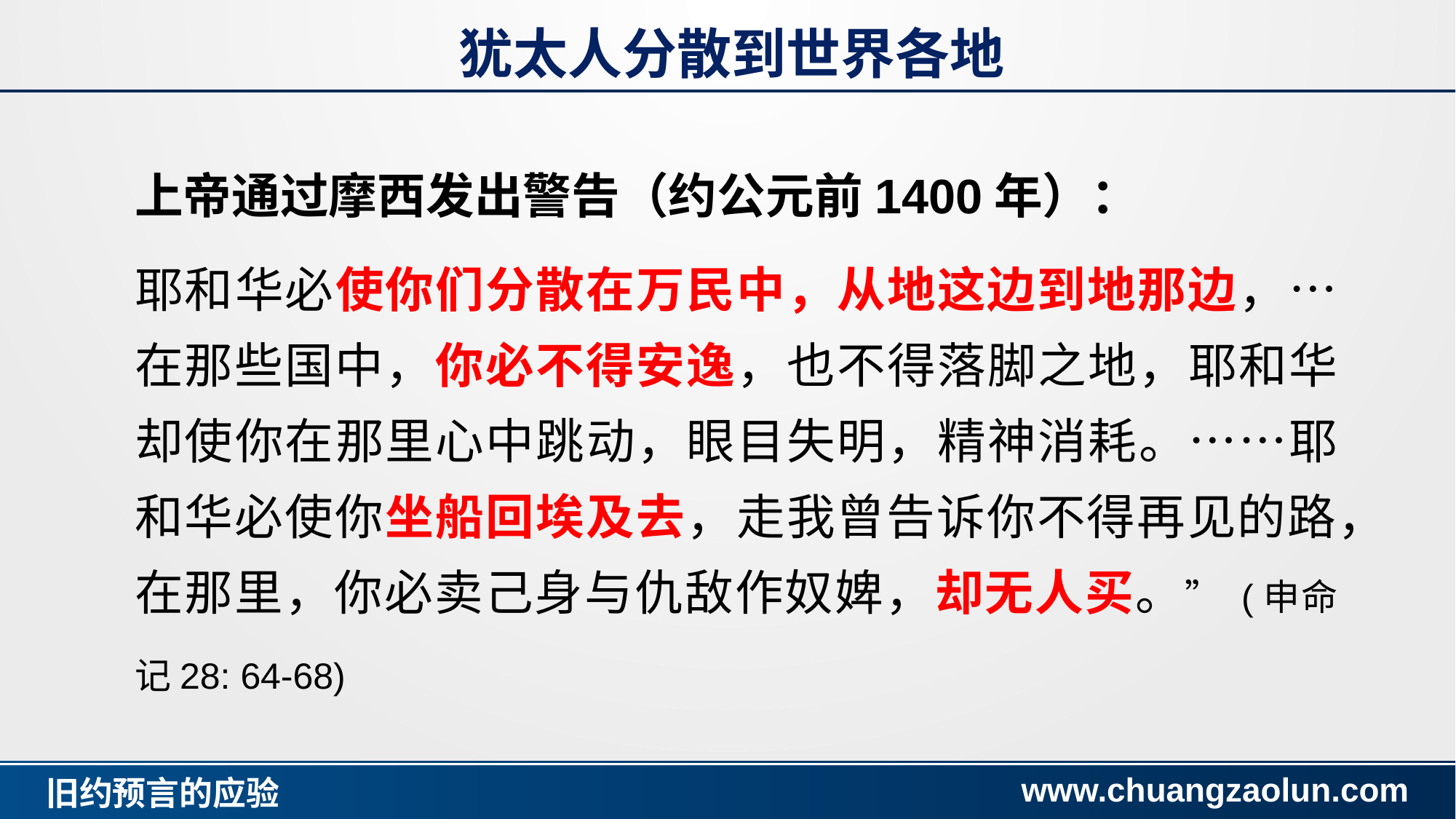

犹太人分散到世界各地
上帝通过摩西发出警告（约公元前1400年）：
耶和华必使你们分散在万民中，从地这边到地那边，…在那些国中，你必不得安逸，也不得落脚之地，耶和华却使你在那里心中跳动，眼目失明，精神消耗。……耶和华必使你坐船回埃及去，走我曾告诉你不得再见的路，在那里，你必卖己身与仇敌作奴婢，却无人买。” (申命记28: 64-68)